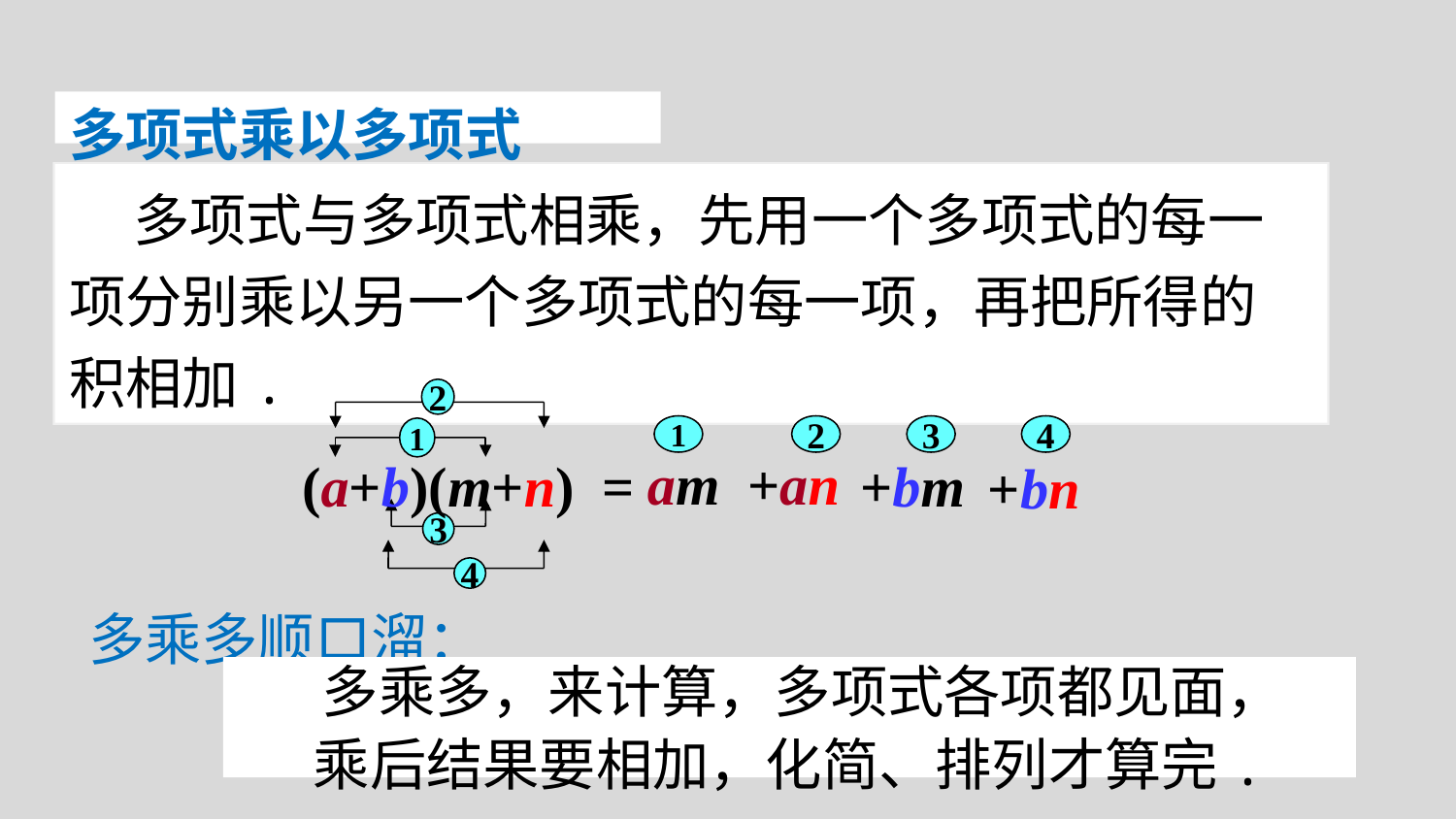

多项式乘以多项式
    多项式与多项式相乘，先用一个多项式的每一项分别乘以另一个多项式的每一项，再把所得的积相加.
2

1
2
3
4
1

am
+an
=
(a+b)(m+n)
+bm
+bn

3

4

多乘多顺口溜：
 多乘多，来计算，多项式各项都见面，
乘后结果要相加，化简、排列才算完.